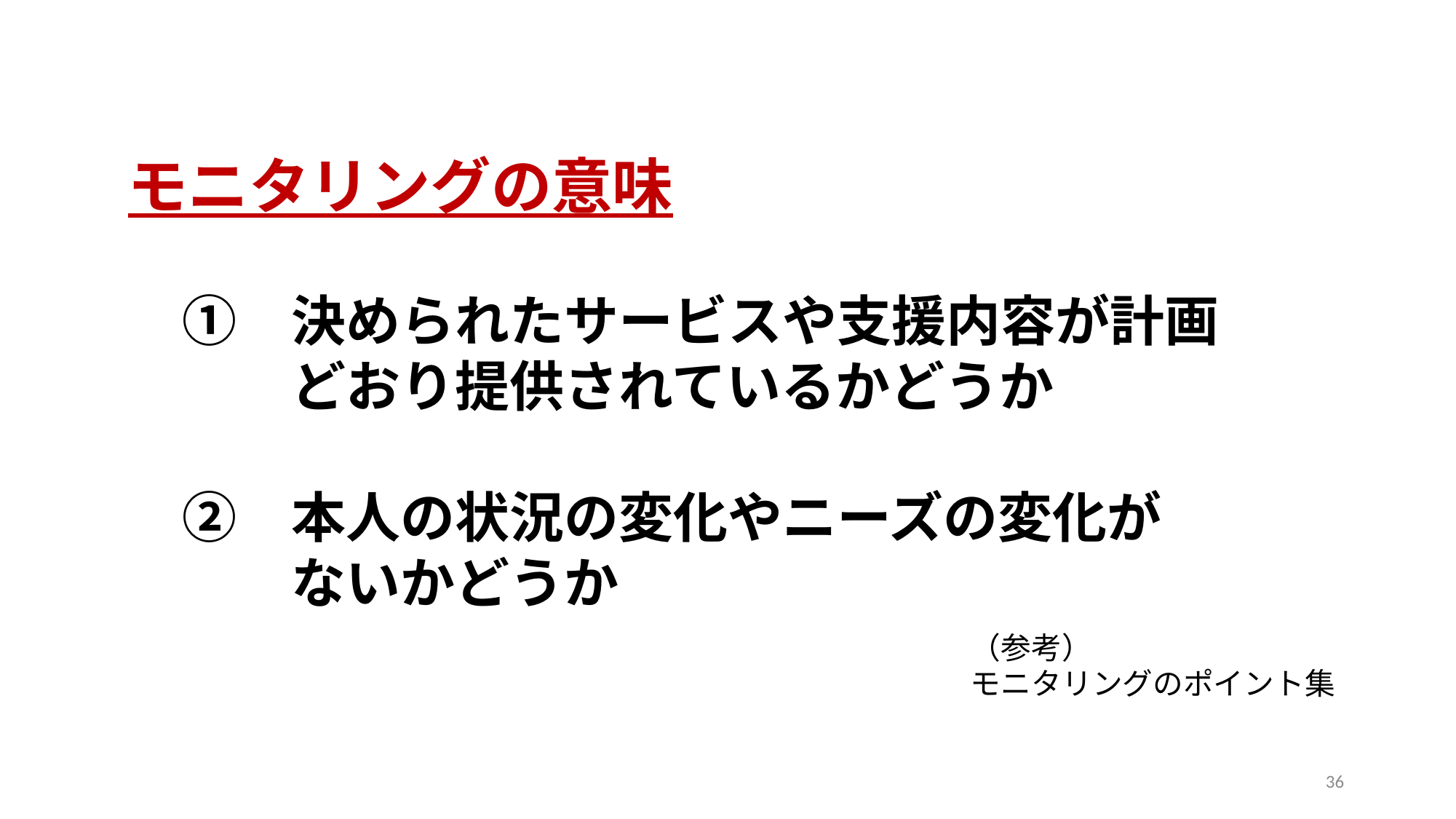

モニタリングの意味

　①　決められたサービスや支援内容が計画
　　　どおり提供されているかどうか

　②　本人の状況の変化やニーズの変化が
　　　ないかどうか
（参考）
モニタリングのポイント集
36